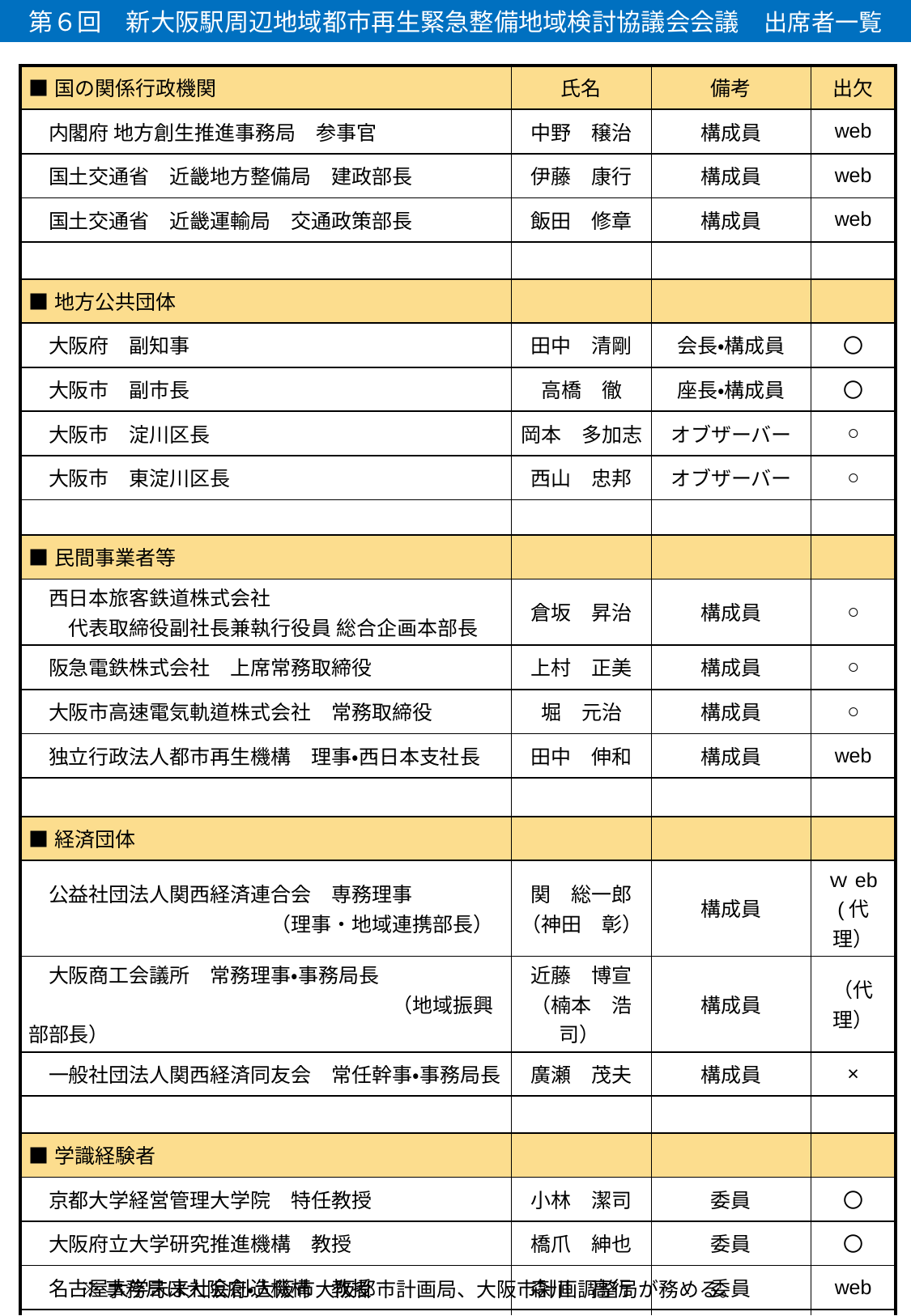

第６回　新大阪駅周辺地域都市再生緊急整備地域検討協議会会議　出席者一覧
| ■国の関係行政機関 | 氏名 | 備考 | 出欠 |
| --- | --- | --- | --- |
| 内閣府 地方創生推進事務局　参事官 | 中野　穣治 | 構成員 | web |
| 国土交通省　近畿地方整備局　建政部長 | 伊藤　康行 | 構成員 | web |
| 国土交通省　近畿運輸局　交通政策部長 | 飯田　修章 | 構成員 | web |
|  |  |  |  |
| ■地方公共団体 |  |  |  |
| 大阪府　副知事 | 田中　清剛 | 会長・構成員 | 〇 |
| 大阪市　副市長 | 高橋　徹 | 座長・構成員 | 〇 |
| 大阪市　淀川区長 | 岡本　多加志 | オブザーバー | ○ |
| 大阪市　東淀川区長 | 西山　忠邦 | オブザーバー | ○ |
|  |  |  |  |
| ■民間事業者等 |  |  |  |
| 西日本旅客鉄道株式会社 　代表取締役副社長兼執行役員 総合企画本部長 | 倉坂　昇治 | 構成員 | ○ |
| 阪急電鉄株式会社　上席常務取締役 | 上村　正美 | 構成員 | ○ |
| 大阪市高速電気軌道株式会社　常務取締役 | 堀　元治 | 構成員 | ○ |
| 独立行政法人都市再生機構　理事・西日本支社長 | 田中　伸和 | 構成員 | web |
|  |  |  |  |
| ■経済団体 |  |  |  |
| 公益社団法人関西経済連合会　専務理事 　　　　　　　　　　　　（理事・地域連携部長） | 関　総一郎 （神田　彰） | 構成員 | ｗeb (代理） |
| 大阪商工会議所　常務理事・事務局長 　　　　　　　　　　　　　　　　　　（地域振興部部長） | 近藤　博宣 （楠本　浩司） | 構成員 | （代理） |
| 一般社団法人関西経済同友会　常任幹事・事務局長 | 廣瀬　茂夫 | 構成員 | × |
|  |  |  |  |
| ■学識経験者 |  |  |  |
| 京都大学経営管理大学院　特任教授 | 小林　潔司 | 委員 | 〇 |
| 大阪府立大学研究推進機構　教授 | 橋爪　紳也 | 委員 | 〇 |
| 名古屋大学未来社会創造機構　教授 | 森川　高行 | 委員 | web |
|  |  |  |  |
※事務局は大阪府・大阪市大阪都市計画局、大阪市計画調整局が務める。